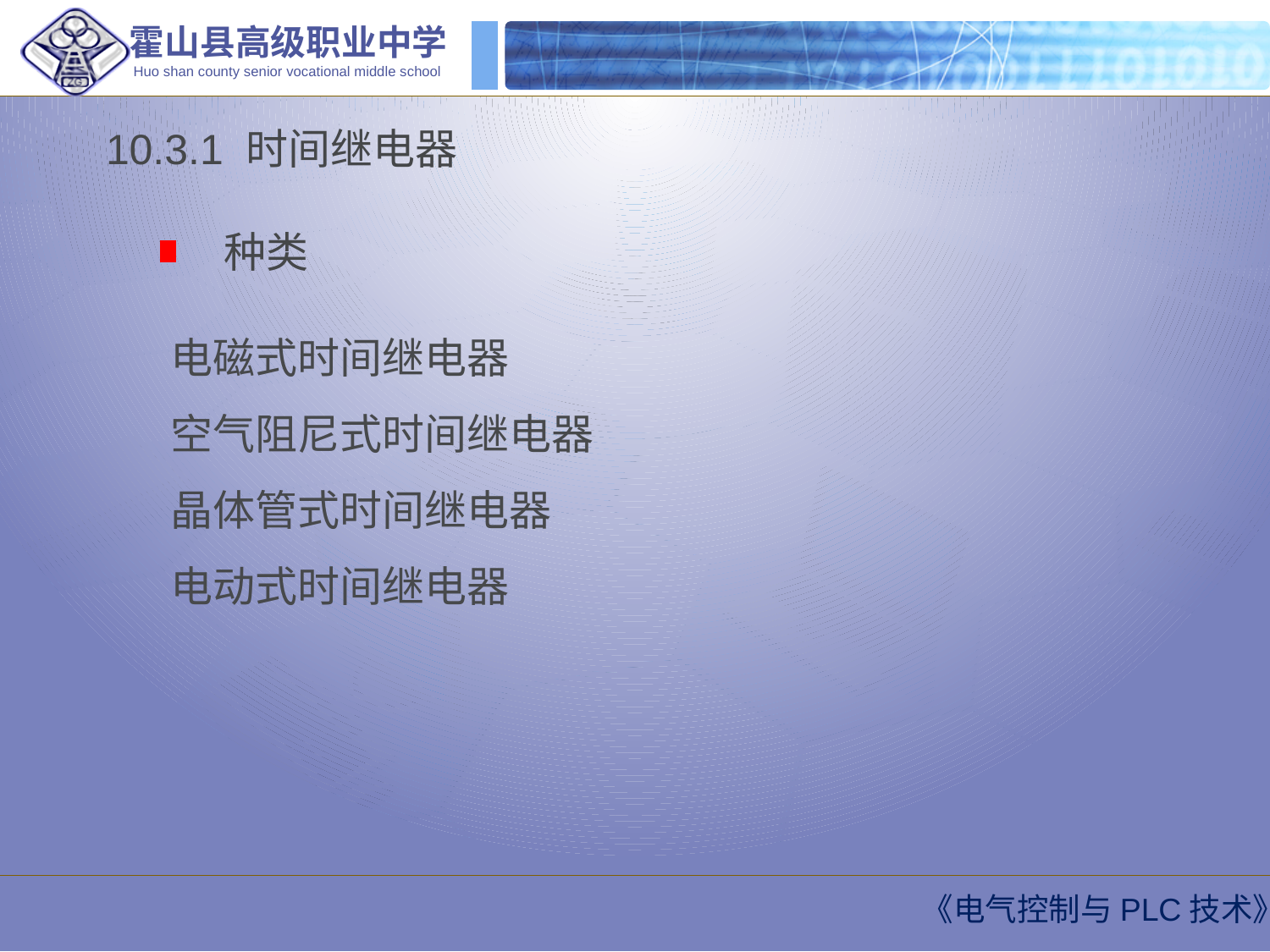

10.3.1 时间继电器
种类

电磁式时间继电器
空气阻尼式时间继电器
晶体管式时间继电器
电动式时间继电器